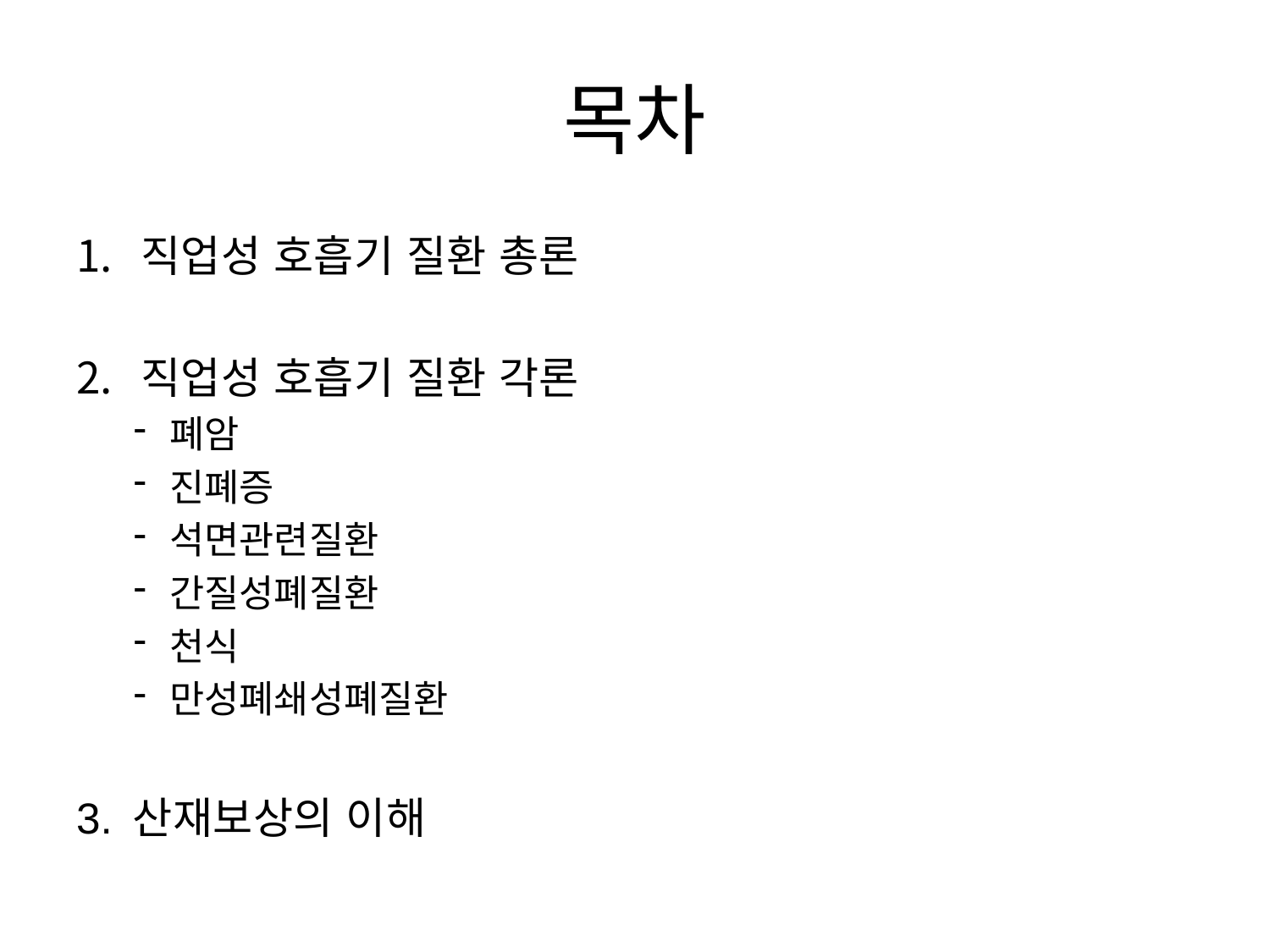

# 목차
직업성 호흡기 질환 총론

직업성 호흡기 질환 각론
폐암
진폐증
석면관련질환
간질성폐질환
천식
만성폐쇄성폐질환

3. 산재보상의 이해